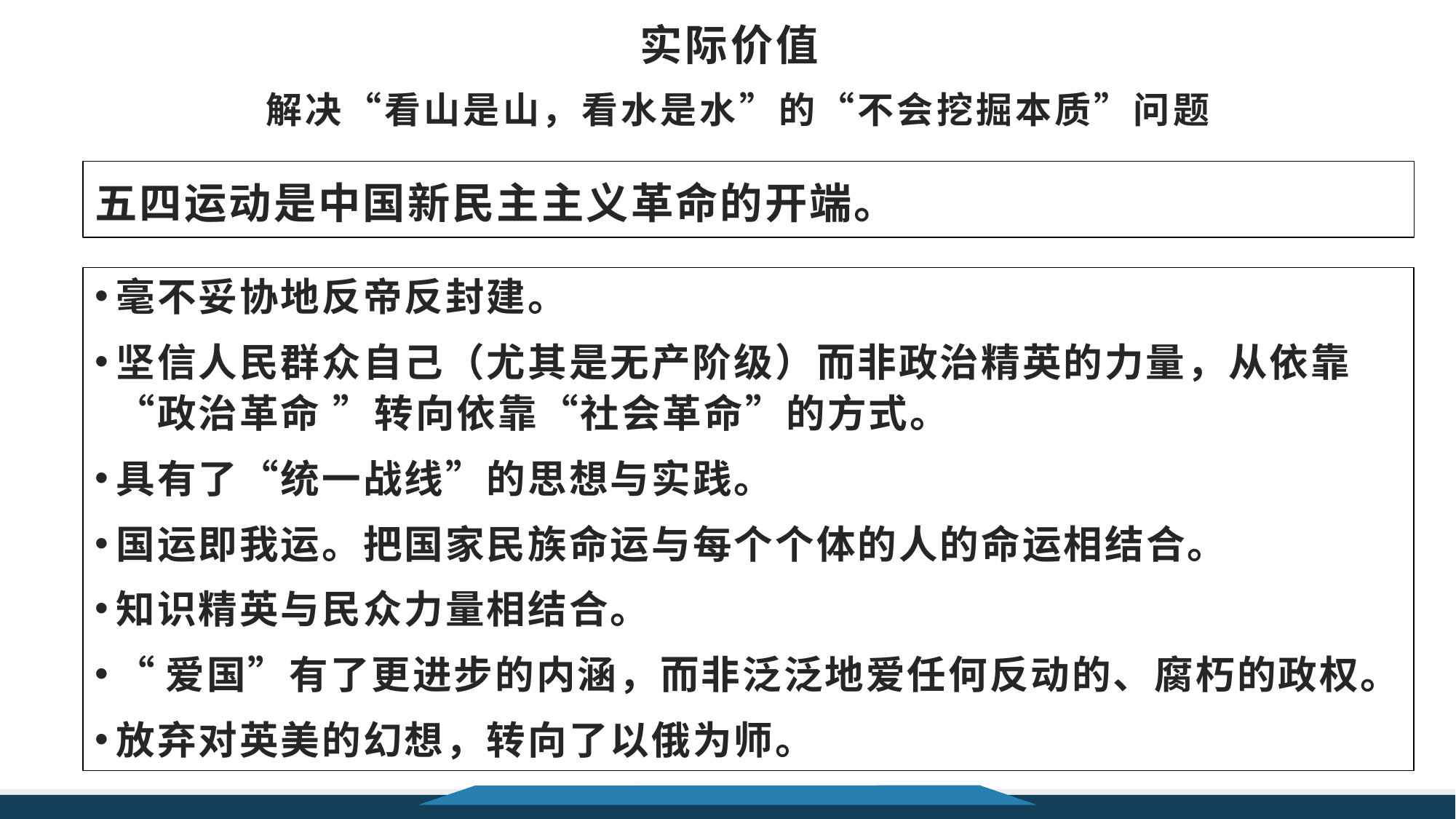

实际价值
解决“看山是山，看水是水”的“不会挖掘本质”问题
五四运动是中国新民主主义革命的开端。
毫不妥协地反帝反封建。
坚信人民群众自己（尤其是无产阶级）而非政治精英的力量，从依靠“政治革命 ”转向依靠“社会革命”的方式。
具有了“统一战线”的思想与实践。
国运即我运。把国家民族命运与每个个体的人的命运相结合。
知识精英与民众力量相结合。
“爱国”有了更进步的内涵，而非泛泛地爱任何反动的、腐朽的政权。
放弃对英美的幻想，转向了以俄为师。